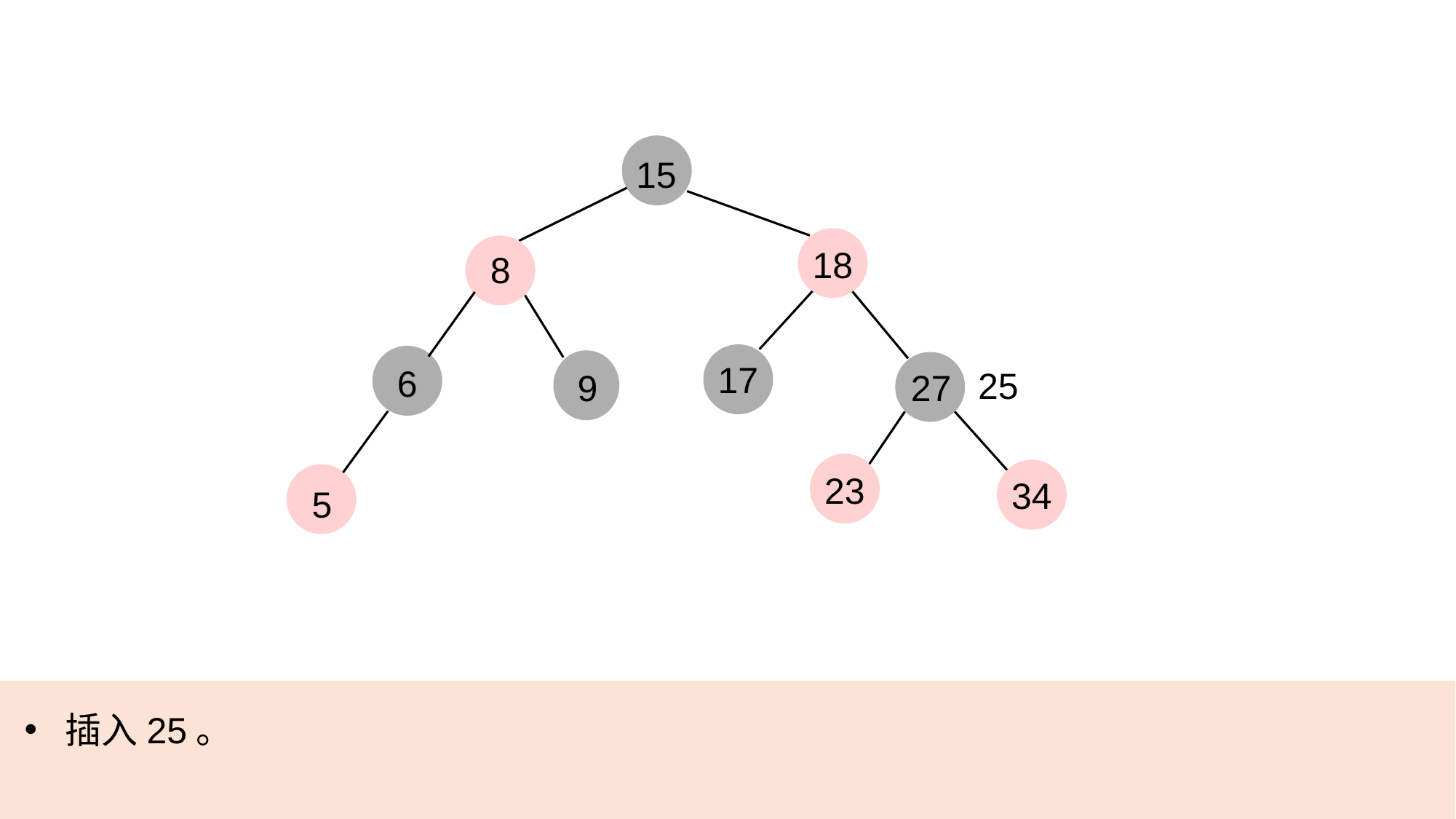

15

18
8

17

6
25
27
9

23

34
5

插入25。